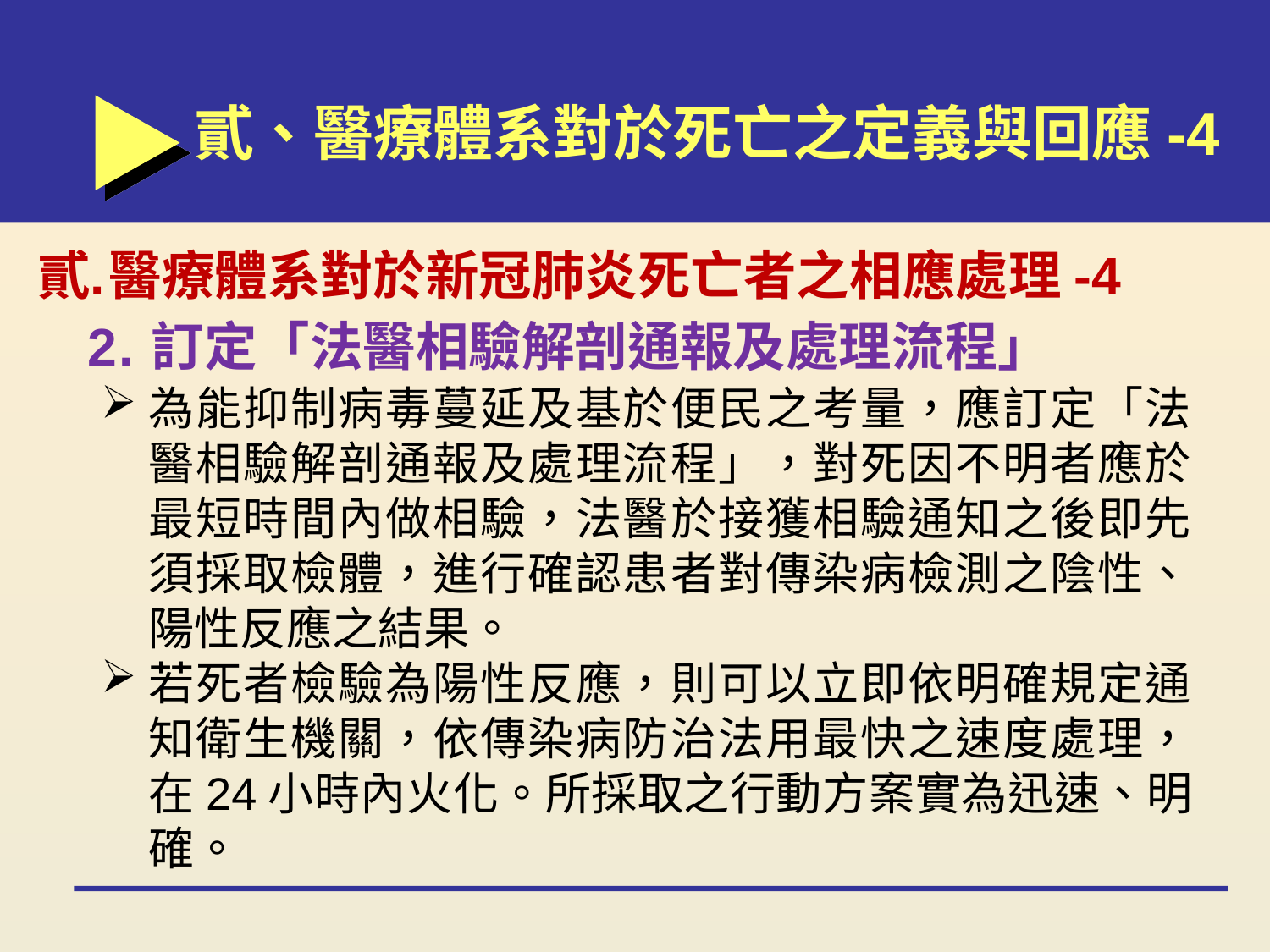

貳、醫療體系對於死亡之定義與回應-4
醫療體系對於新冠肺炎死亡者之相應處理-4
訂定「法醫相驗解剖通報及處理流程」
為能抑制病毒蔓延及基於便民之考量，應訂定「法醫相驗解剖通報及處理流程」，對死因不明者應於最短時間內做相驗，法醫於接獲相驗通知之後即先須採取檢體，進行確認患者對傳染病檢測之陰性、陽性反應之結果。
若死者檢驗為陽性反應，則可以立即依明確規定通知衛生機關，依傳染病防治法用最快之速度處理，在24小時內火化。所採取之行動方案實為迅速、明確。